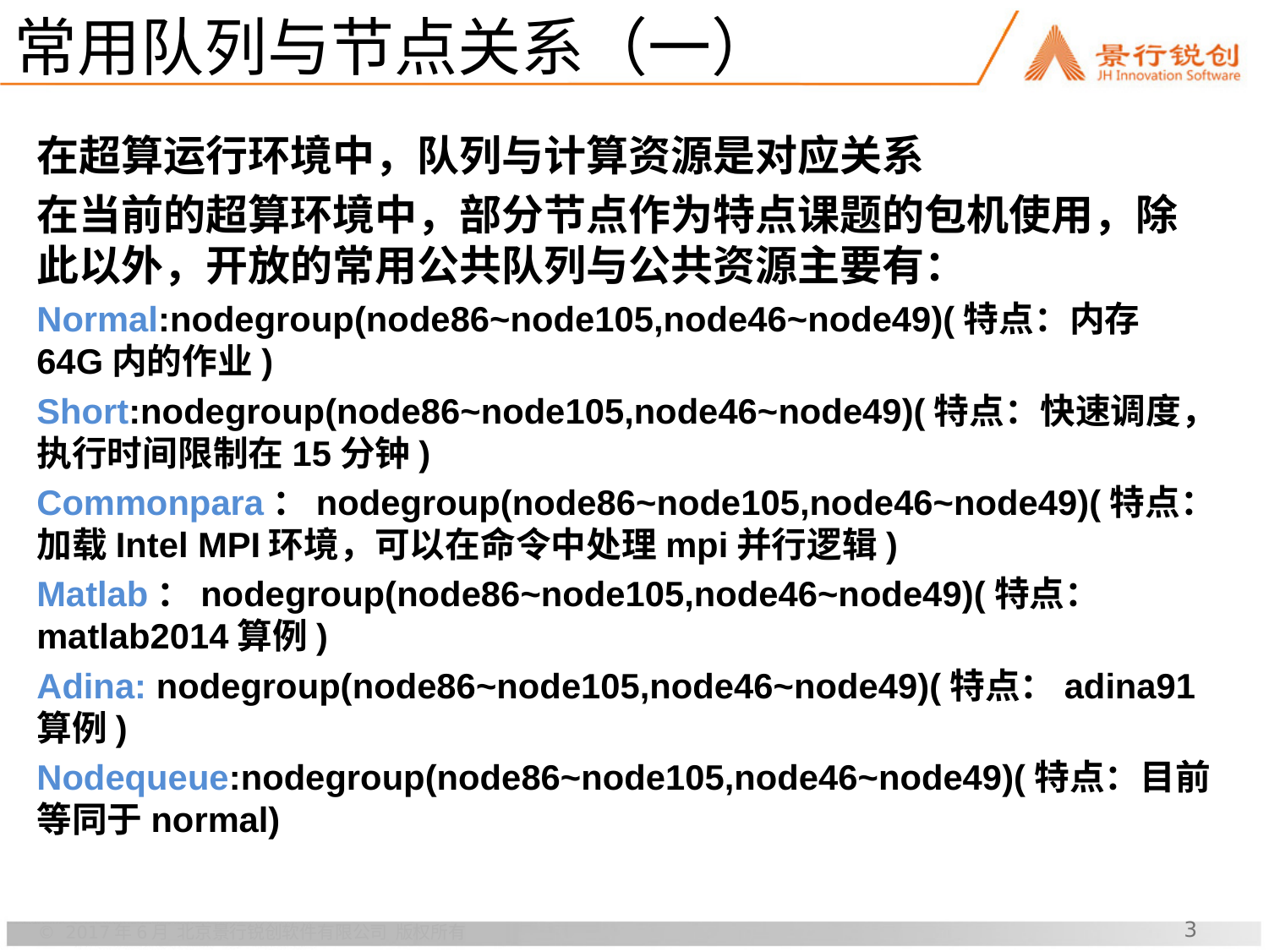

# 常用队列与节点关系（一）
在超算运行环境中，队列与计算资源是对应关系
在当前的超算环境中，部分节点作为特点课题的包机使用，除此以外，开放的常用公共队列与公共资源主要有：
Normal:nodegroup(node86~node105,node46~node49)(特点：内存64G内的作业)
Short:nodegroup(node86~node105,node46~node49)(特点：快速调度，执行时间限制在15分钟)
Commonpara：nodegroup(node86~node105,node46~node49)(特点：加载Intel MPI环境，可以在命令中处理mpi并行逻辑)
Matlab：nodegroup(node86~node105,node46~node49)(特点：matlab2014算例)
Adina: nodegroup(node86~node105,node46~node49)(特点：adina91算例)
Nodequeue:nodegroup(node86~node105,node46~node49)(特点：目前等同于normal)

©  2017年6月  北京景行锐创软件有限公司  版权所有